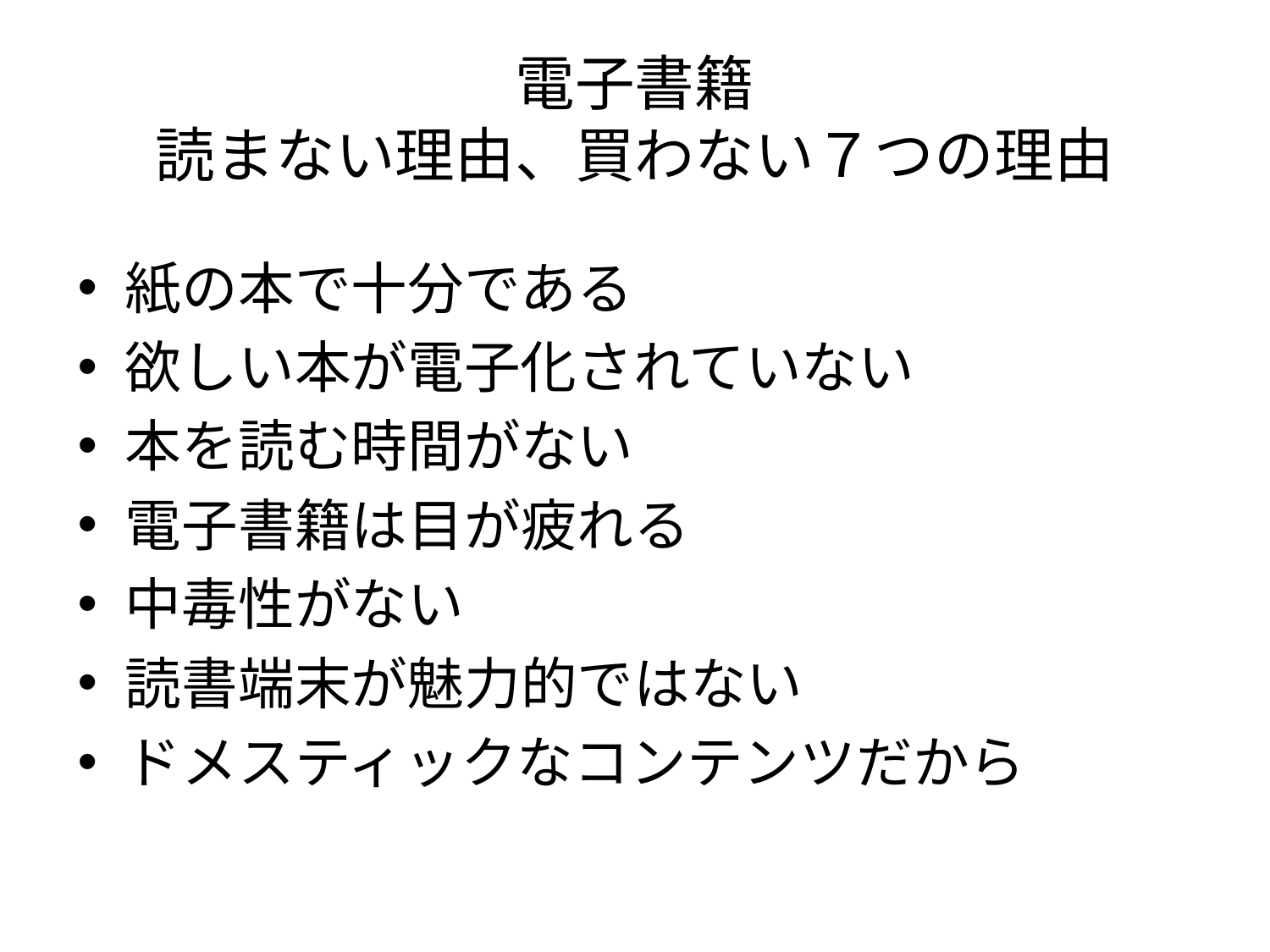

# 電子書籍 読まない理由、買わない７つの理由
紙の本で十分である
欲しい本が電子化されていない
本を読む時間がない
電子書籍は目が疲れる
中毒性がない
読書端末が魅力的ではない
ドメスティックなコンテンツだから